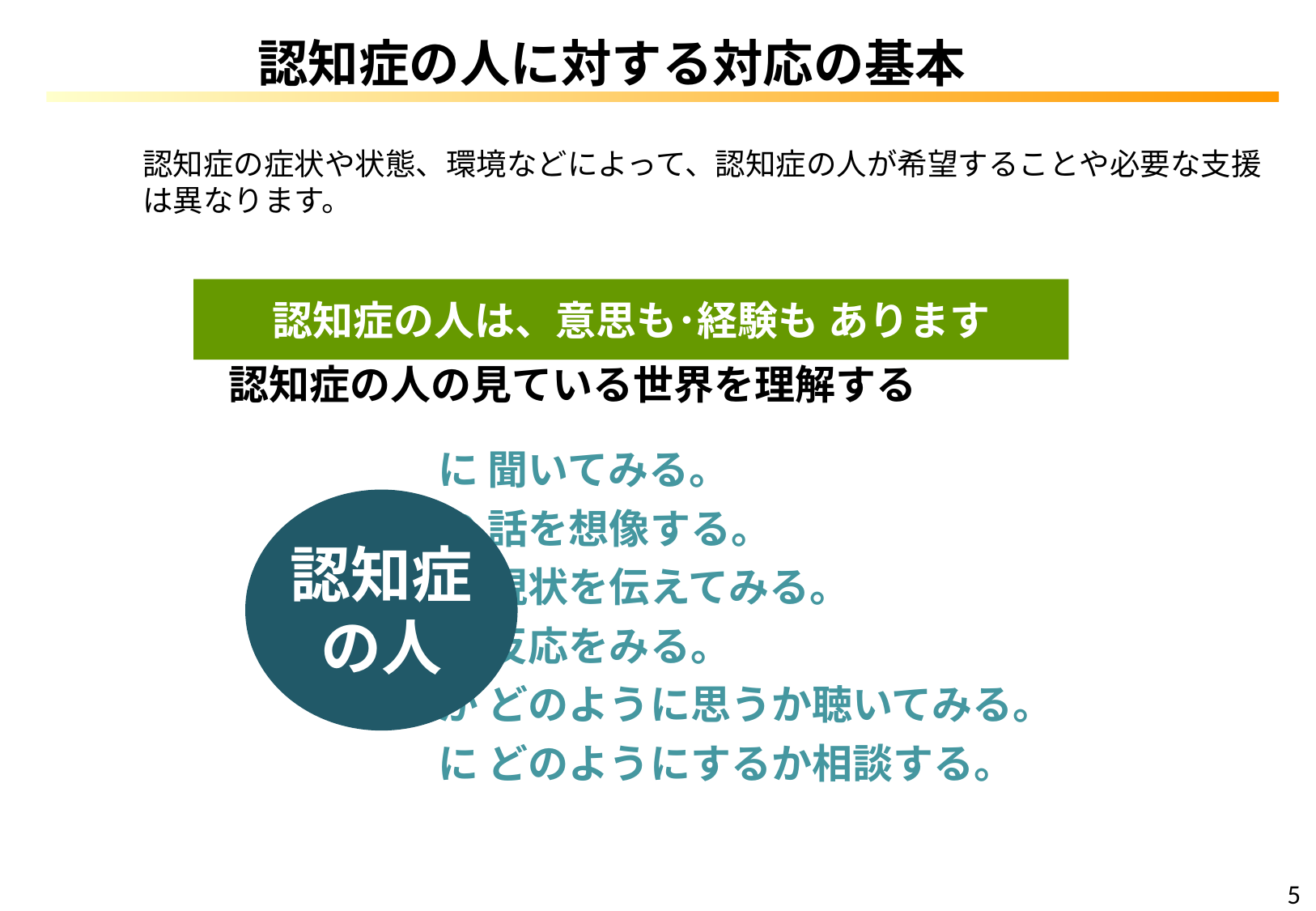

認知症の人に対する対応の基本

認知症の症状や状態、環境などによって、認知症の人が希望することや必要な支援は異なります。
認知症の人は、意思も･経験も あります
  認知症の人の見ている世界を理解する

                         に 聞いてみる。
                         の 話を想像する。
                         に 現状を伝えてみる。
                         の 反応をみる。
                         が どのように思うか聴いてみる。
                         に どのようにするか相談する。

認知症
の人
5